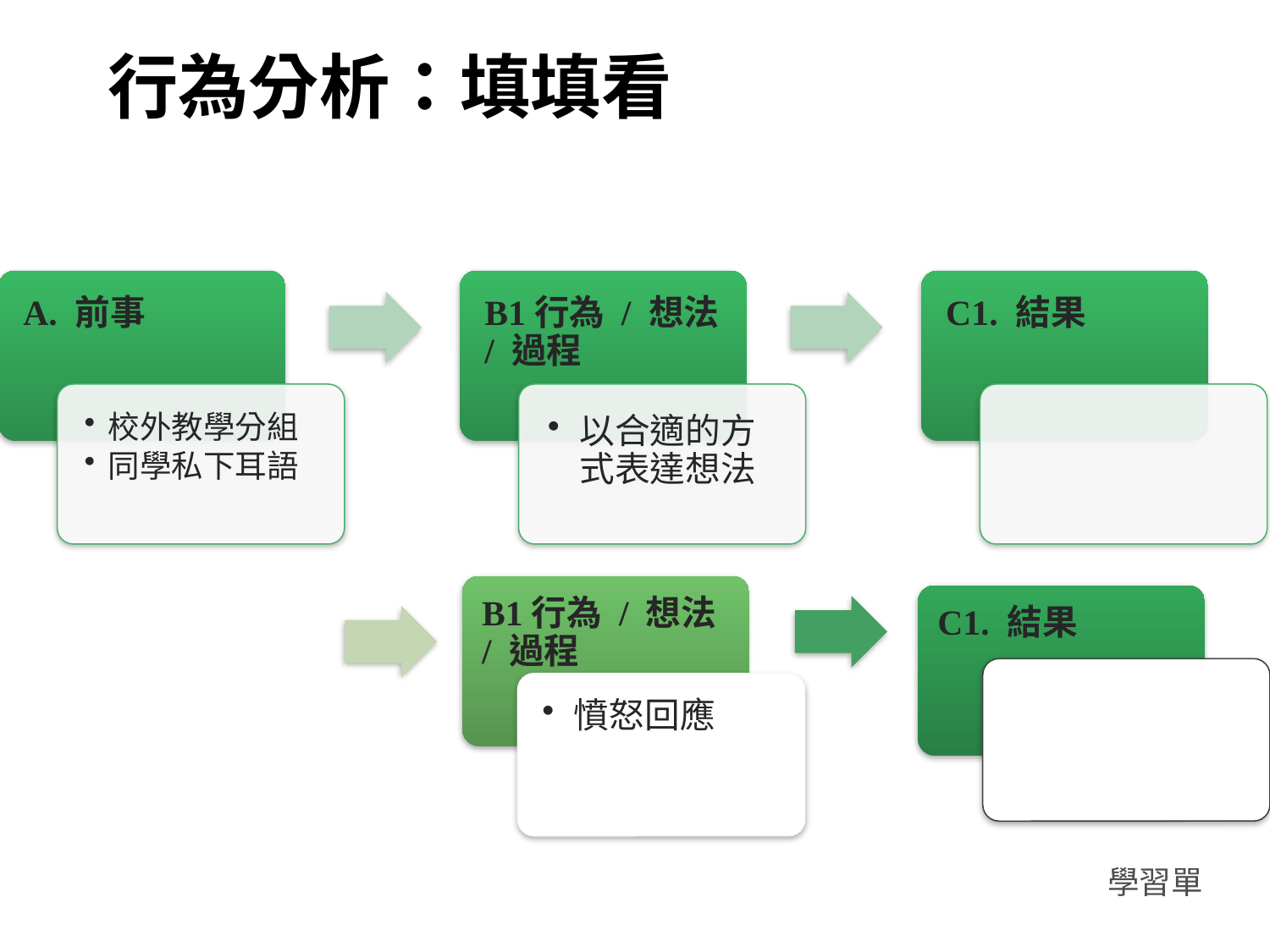

# 行為分析：填填看
A. 前事
校外教學分組
同學私下耳語

B1行為 / 想法 / 過程
以合適的方式表達想法

C1. 結果

B1行為 / 想法 / 過程

C1. 結果

憤怒回應
學習單